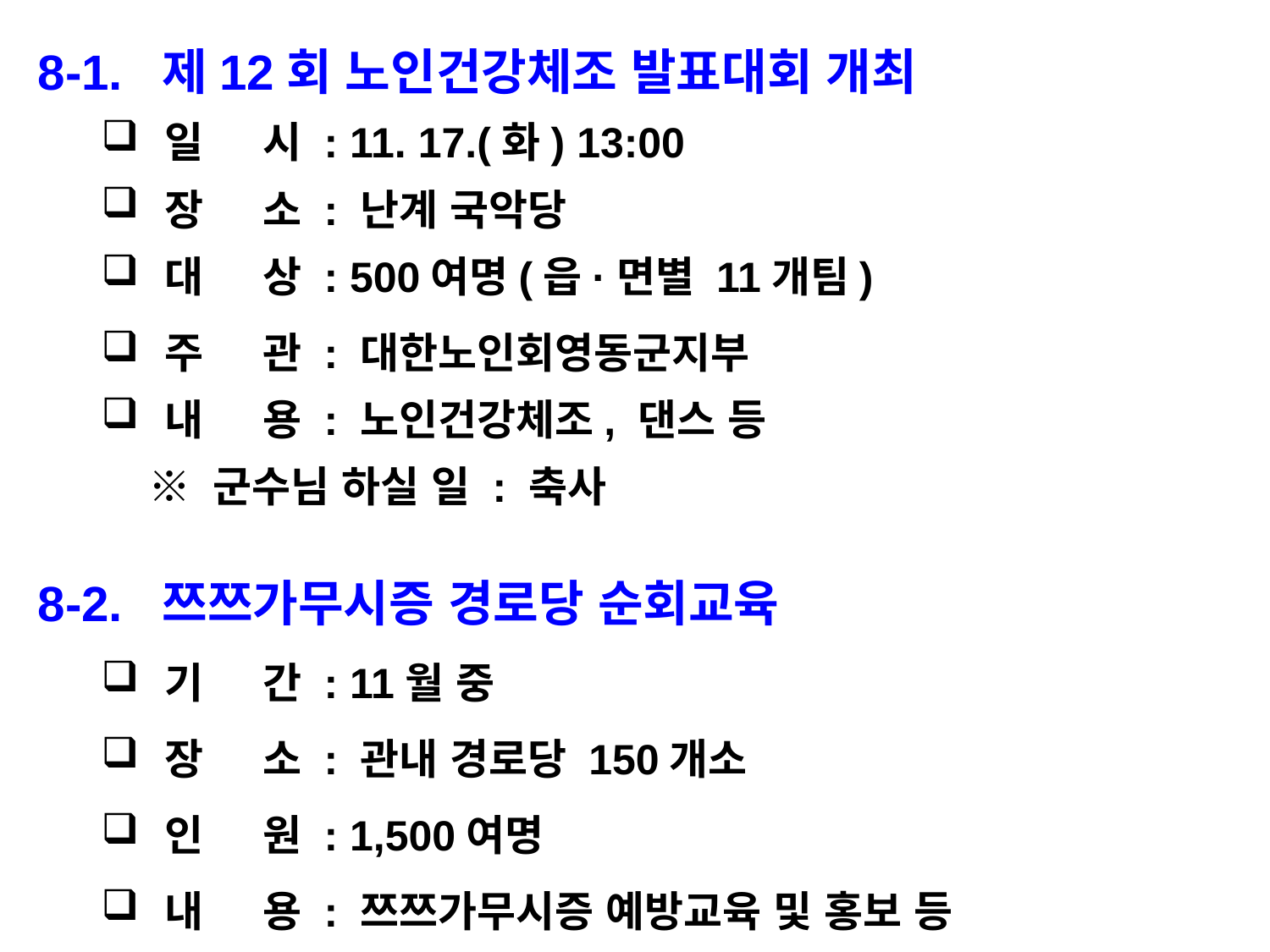

8-1.  제12회 노인건강체조 발표대회 개최
일     시 : 11. 17.(화) 13:00
장     소 : 난계 국악당
대     상 : 500여명(읍·면별 11개팀)
주     관 : 대한노인회영동군지부
내     용 : 노인건강체조, 댄스 등
    ※ 군수님 하실 일 : 축사
8-2.  쯔쯔가무시증 경로당 순회교육
기     간 : 11월 중
장     소 : 관내 경로당 150개소
인     원 : 1,500여명
내     용 : 쯔쯔가무시증 예방교육 및 홍보 등